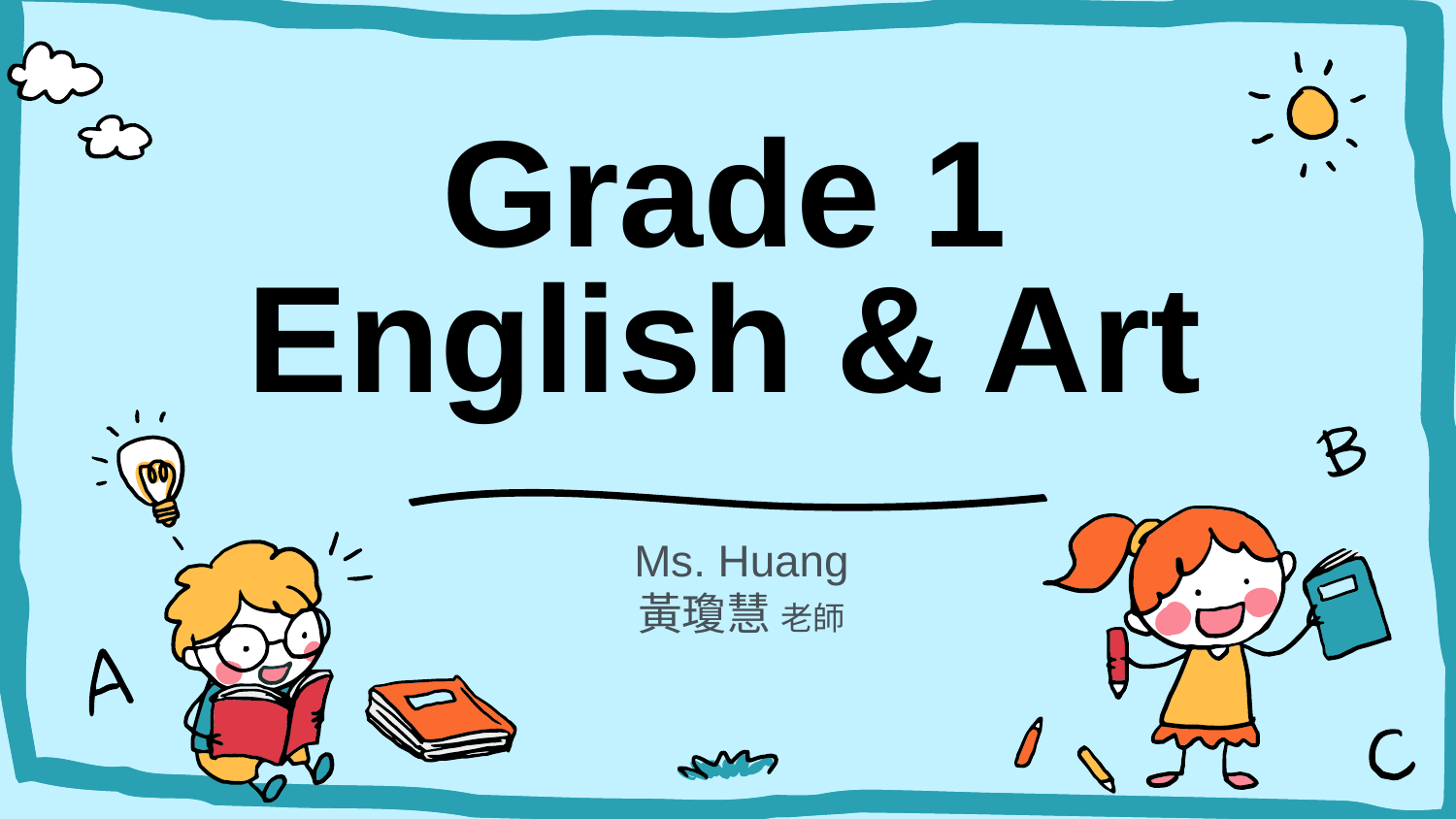

# Grade 1 English & Art

Ms. Huang
黃瓊慧 老師